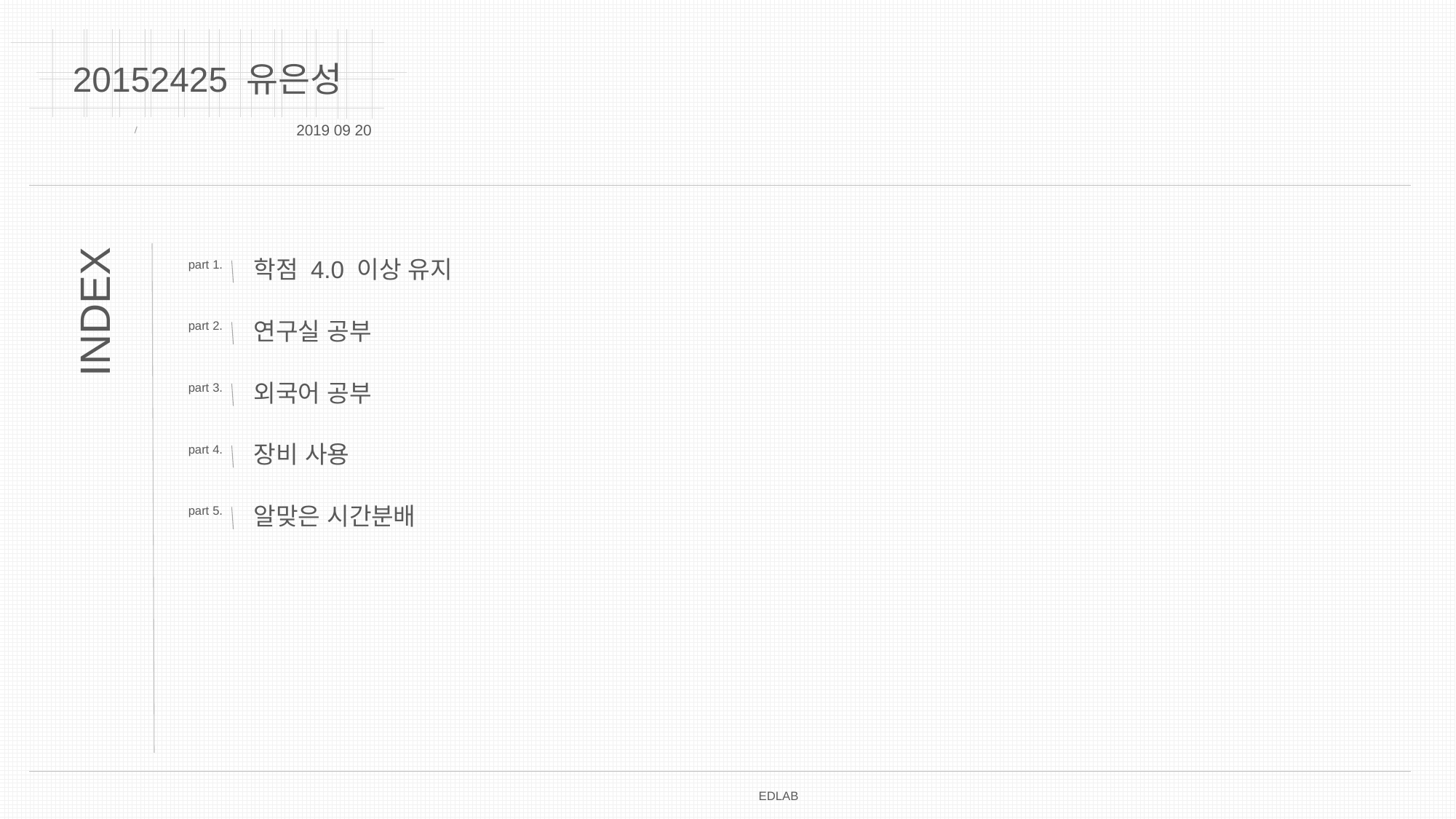

20152425 유은성

2019 09 20
INDEX
학점 4.0 이상 유지
part 1.
연구실 공부
part 2.
외국어 공부
part 3.
장비 사용
part 4.
알맞은 시간분배
part 5.
EDLAB